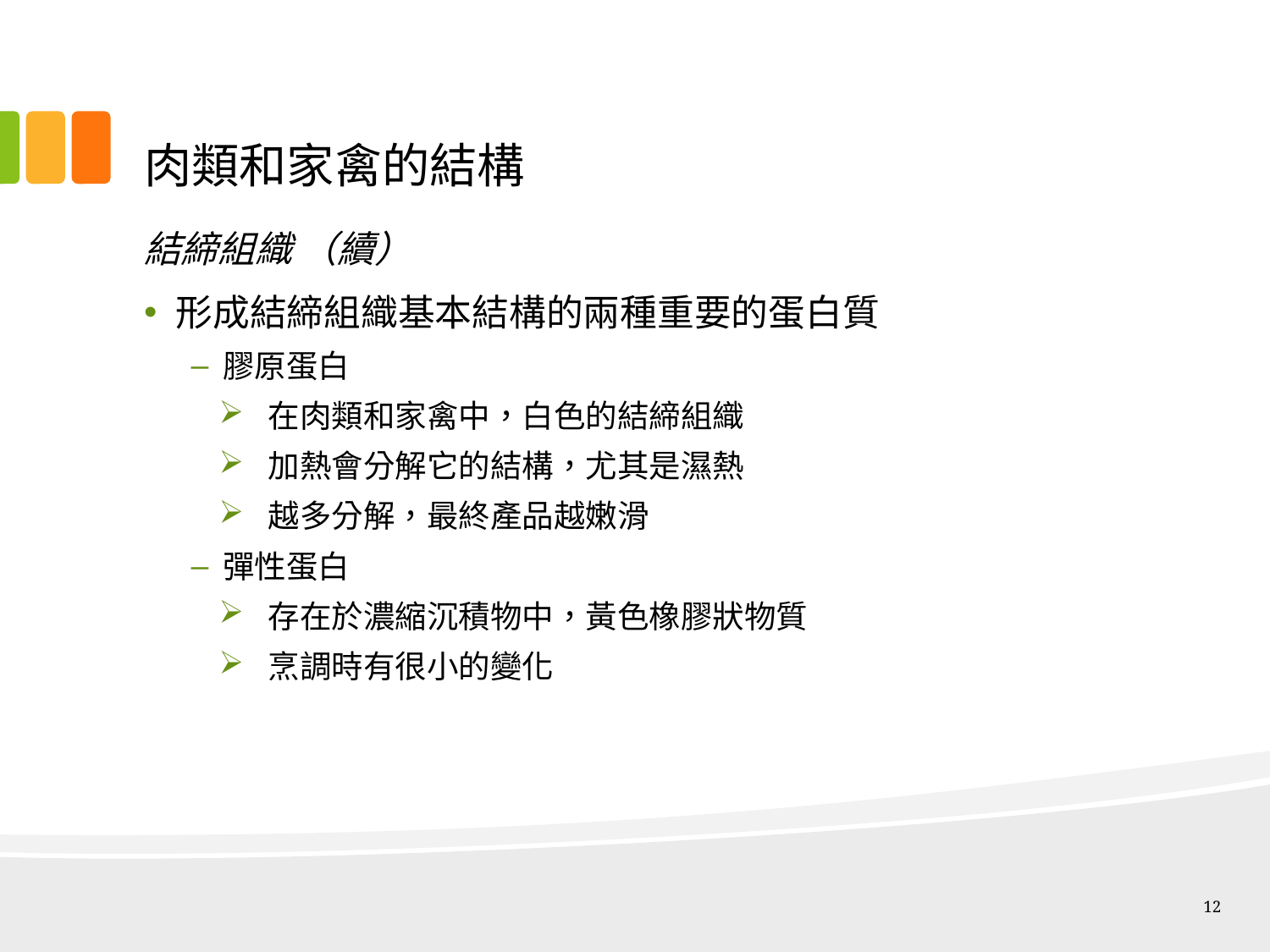

# 肉類和家禽的結構
結締組織 （續）
形成結締組織基本結構的兩種重要的蛋白質
膠原蛋白
在肉類和家禽中，白色的結締組織
加熱會分解它的結構，尤其是濕熱
越多分解，最終產品越嫩滑
彈性蛋白
存在於濃縮沉積物中，黃色橡膠狀物質
烹調時有很小的變化
12